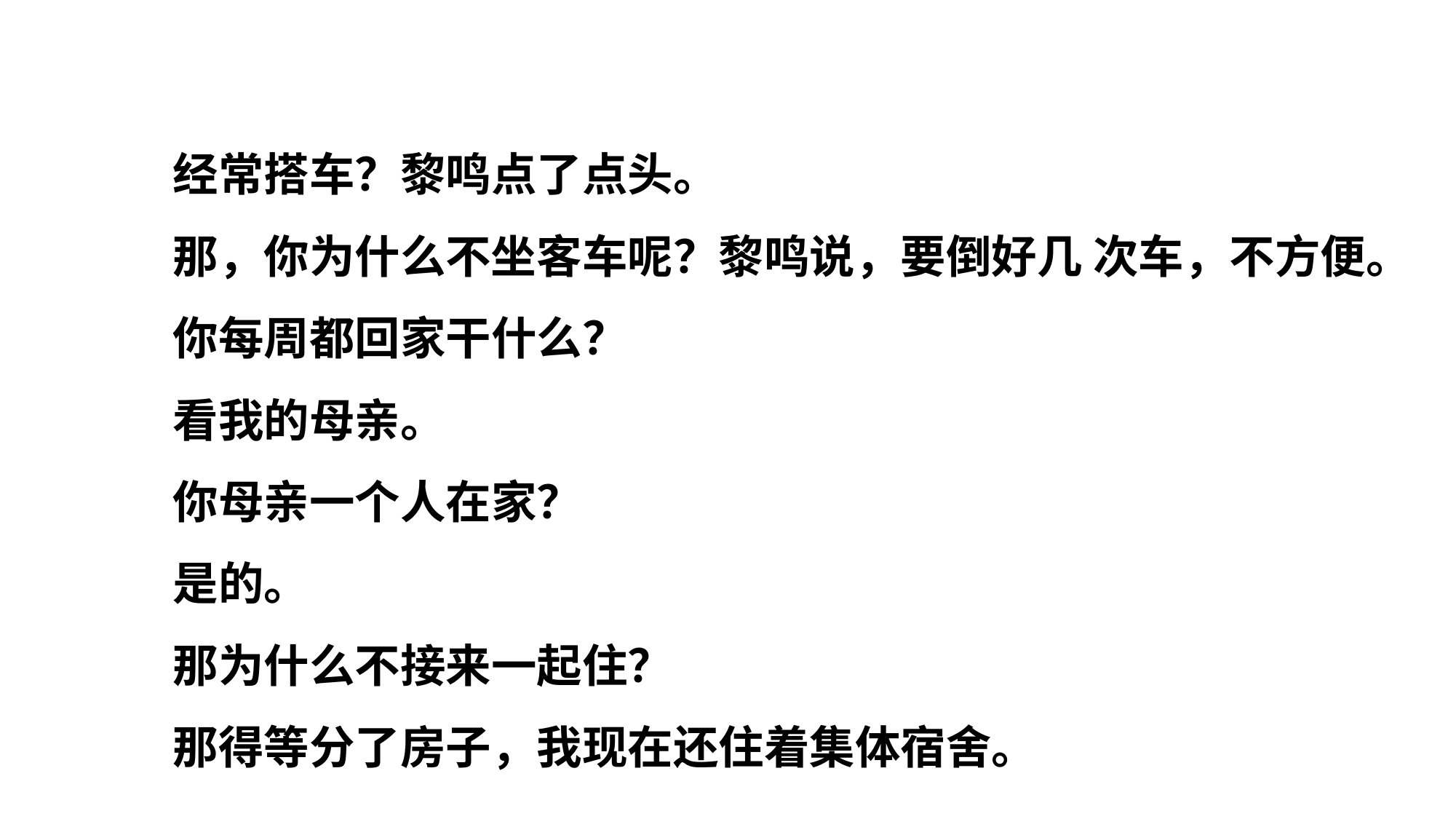

经常搭车？黎鸣点了点头。
那，你为什么不坐客车呢？黎鸣说，要倒好几 次车，不方便。
你每周都回家干什么？
看我的母亲。
你母亲一个人在家？
是的。
那为什么不接来一起住？
那得等分了房子，我现在还住着集体宿舍。